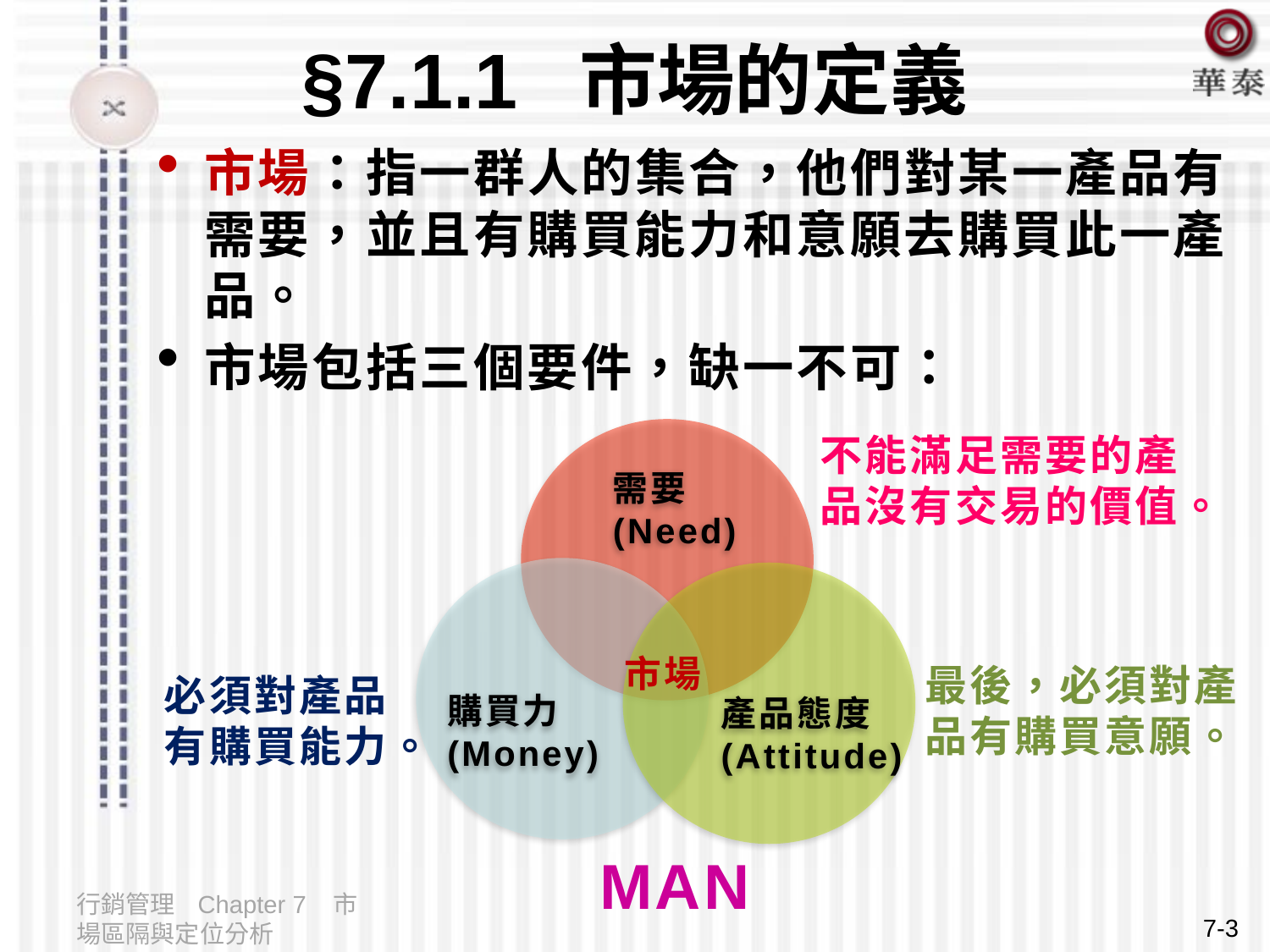

# §7.1.1  市場的定義
市場：指一群人的集合，他們對某一產品有需要，並且有購買能力和意願去購買此一產品。
市場包括三個要件，缺一不可：

需要(Need)
不能滿足需要的產品沒有交易的價值。

購買力(Money)

產品態度(Attitude)
市場
最後，必須對產品有購買意願。
必須對產品有購買能力。
MAN
行銷管理   Chapter 7   市場區隔與定位分析
7-3